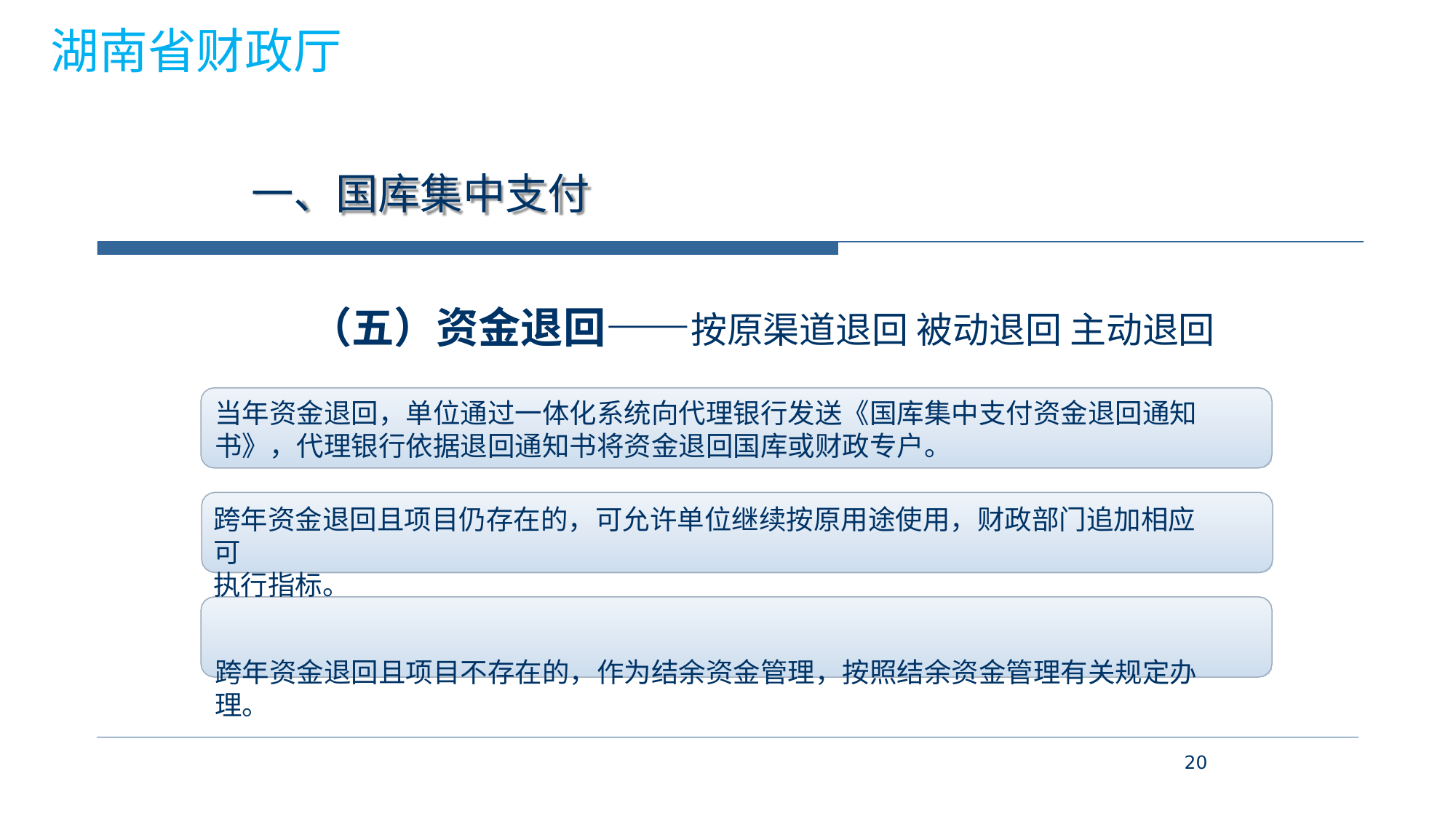

湖南省财政厅

# 一、国库集中支付
（五）资金退回——按原渠道退回 被动退回 主动退回
当年资金退回，单位通过一体化系统向代理银行发送《国库集中支付资金退回通知 书》，代理银行依据退回通知书将资金退回国库或财政专户。

跨年资金退回且项目仍存在的，可允许单位继续按原用途使用，财政部门追加相应可
执行指标。

跨年资金退回且项目不存在的，作为结余资金管理，按照结余资金管理有关规定办理。

20